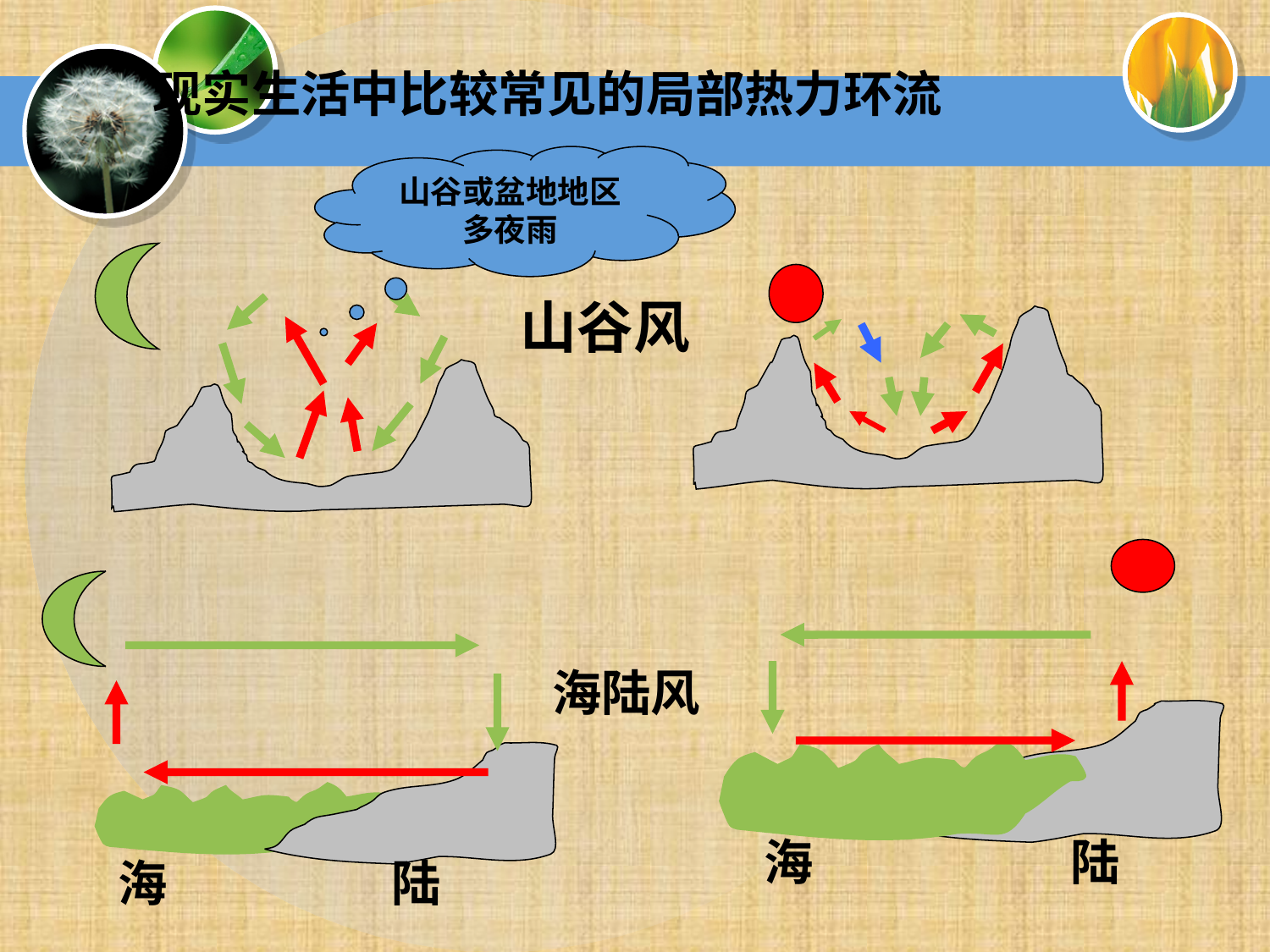

现实生活中比较常见的局部热力环流
山谷或盆地地区多夜雨

山谷风

海                       陆

海                    陆
海陆风